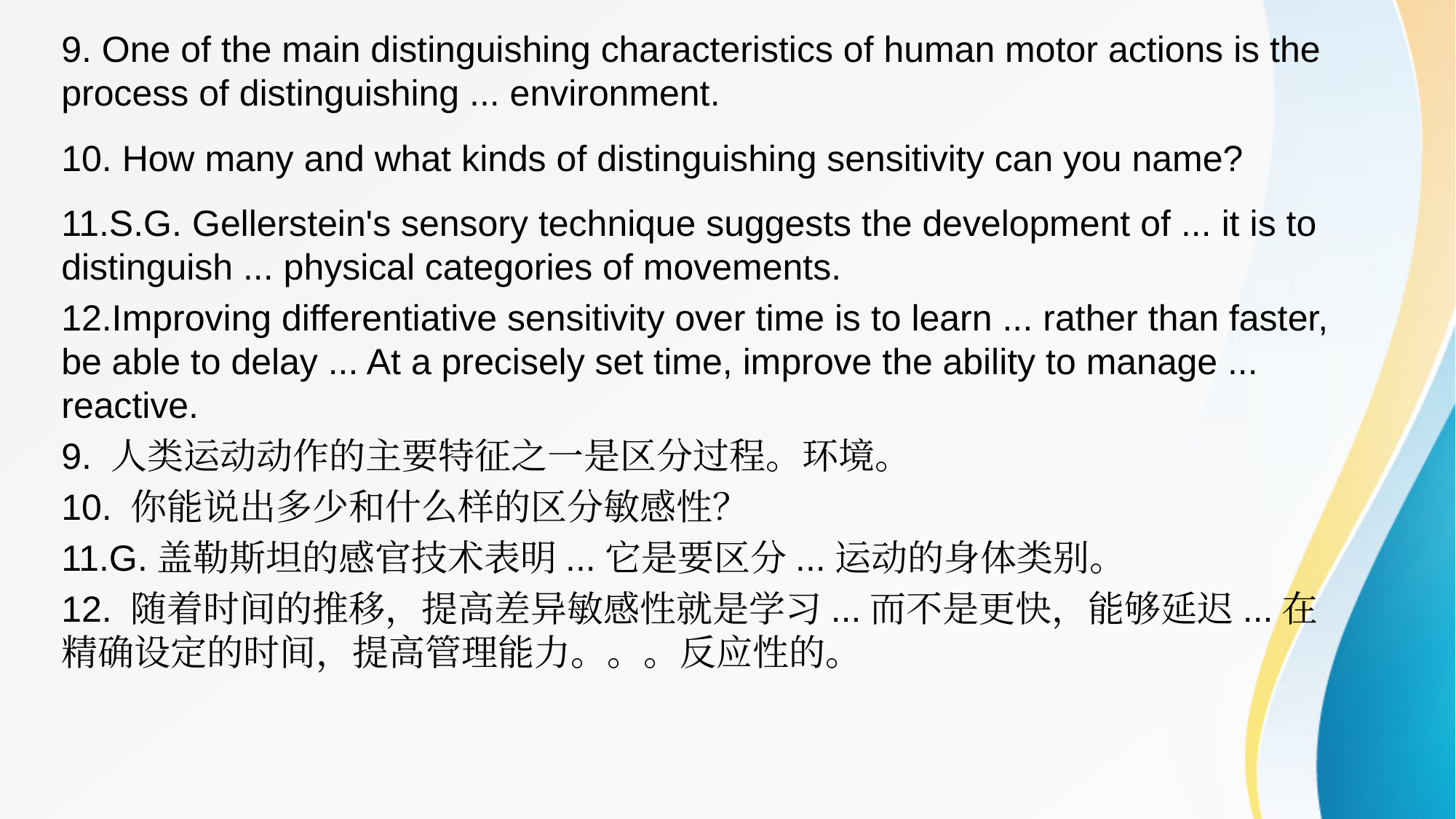

9. One of the main distinguishing characteristics of human motor actions is the process of distinguishing ... environment.
10. How many and what kinds of distinguishing sensitivity can you name?
11.S.G. Gellerstein's sensory technique suggests the development of ... it is to distinguish ... physical categories of movements.
12.Improving differentiative sensitivity over time is to learn ... rather than faster, be able to delay ... At a precisely set time, improve the ability to manage ... reactive.
9. 人类运动动作的主要特征之一是区分过程。环境。
10. 你能说出多少和什么样的区分敏感性？
11.G.盖勒斯坦的感官技术表明...它是要区分...运动的身体类别。
12. 随着时间的推移，提高差异敏感性就是学习...而不是更快，能够延迟...在精确设定的时间，提高管理能力。。。反应性的。